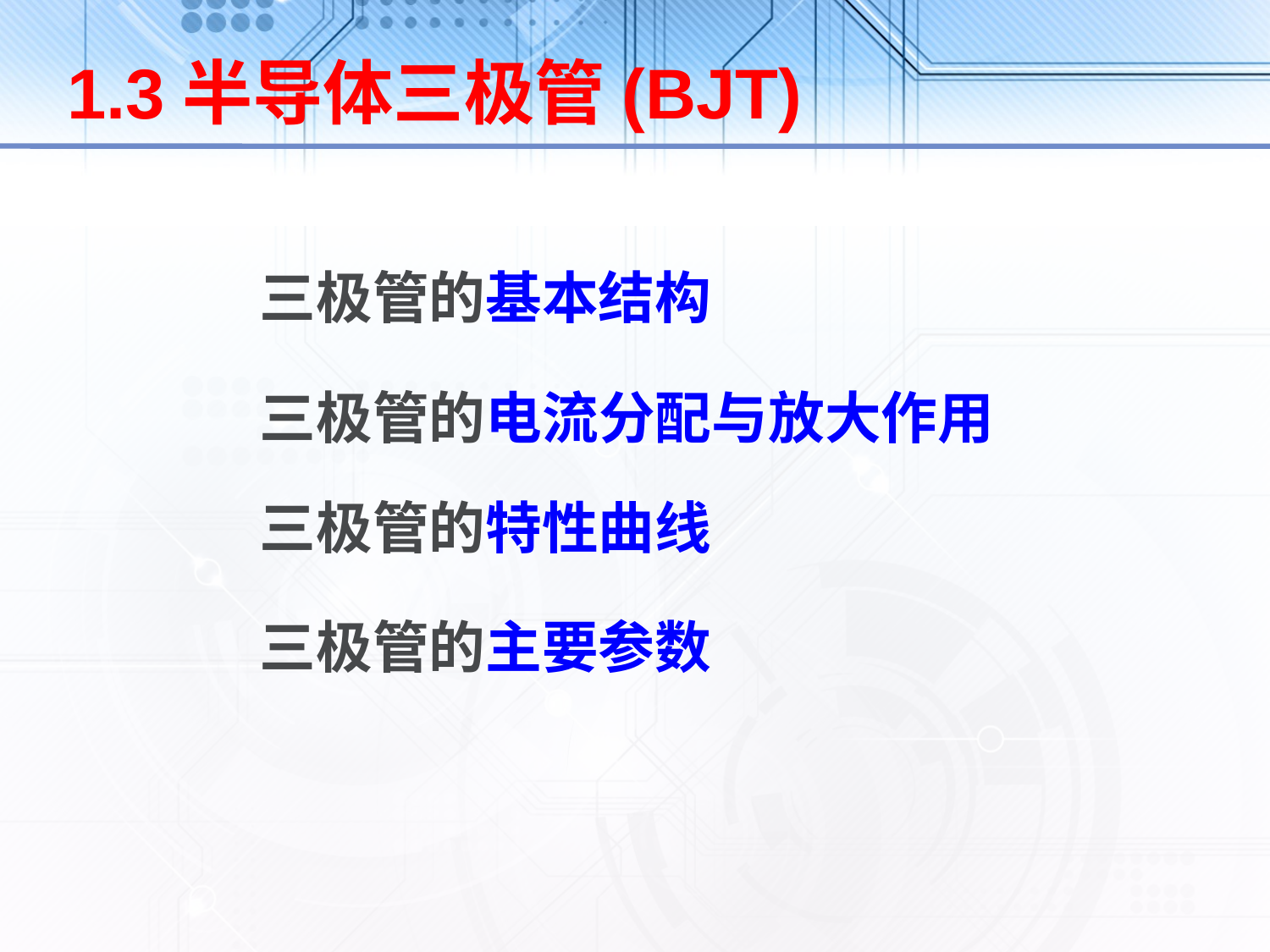

1.3半导体三极管(BJT)

   三极管的基本结构
   三极管的电流分配与放大作用
   三极管的特性曲线
   三极管的主要参数